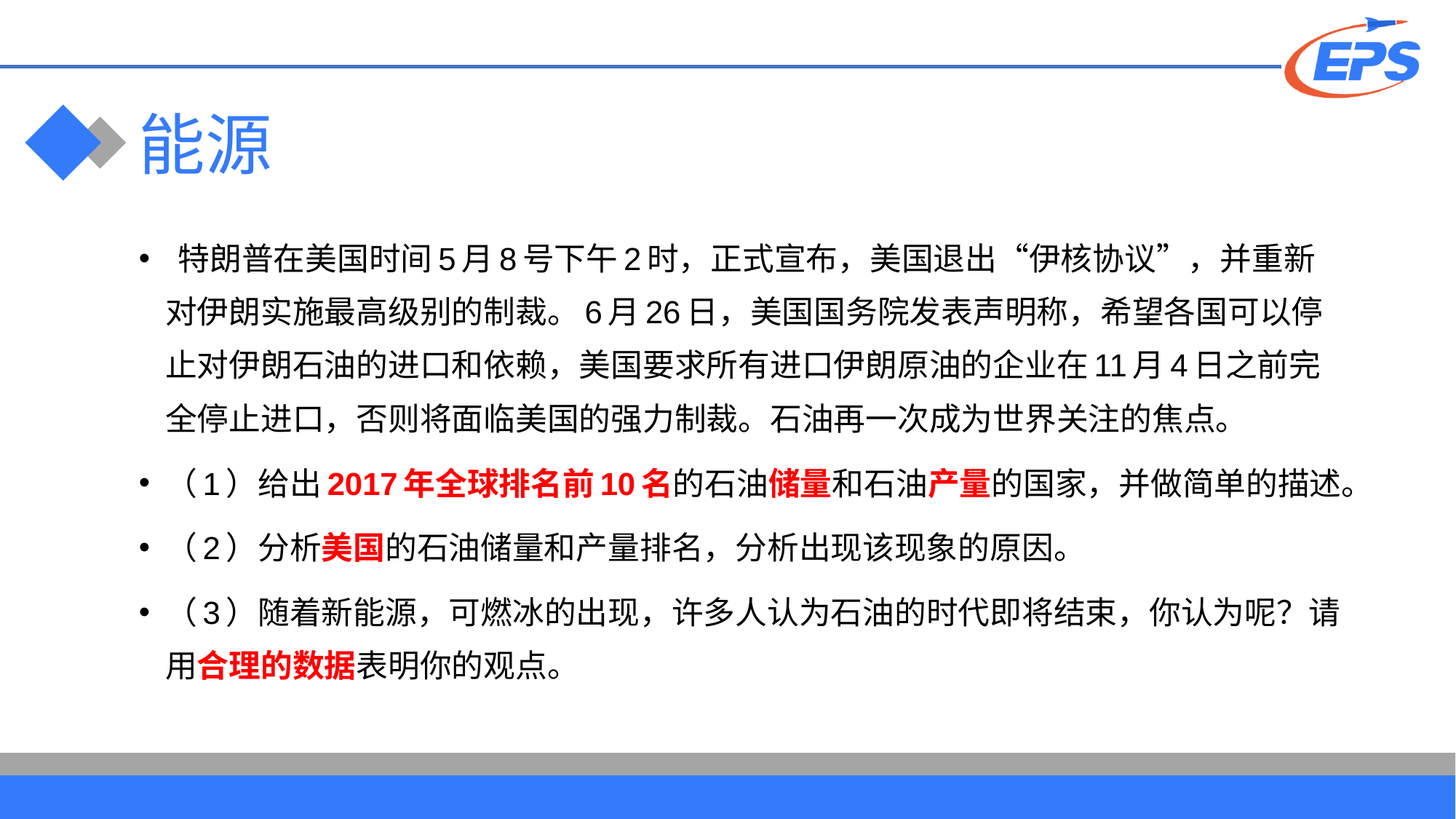

# 能源
 特朗普在美国时间5月8号下午2时，正式宣布，美国退出“伊核协议”，并重新对伊朗实施最高级别的制裁。6月26日，美国国务院发表声明称，希望各国可以停止对伊朗石油的进口和依赖，美国要求所有进口伊朗原油的企业在11月4日之前完全停止进口，否则将面临美国的强力制裁。石油再一次成为世界关注的焦点。
（1）给出2017年全球排名前10名的石油储量和石油产量的国家，并做简单的描述。
（2）分析美国的石油储量和产量排名，分析出现该现象的原因。
（3）随着新能源，可燃冰的出现，许多人认为石油的时代即将结束，你认为呢？请用合理的数据表明你的观点。